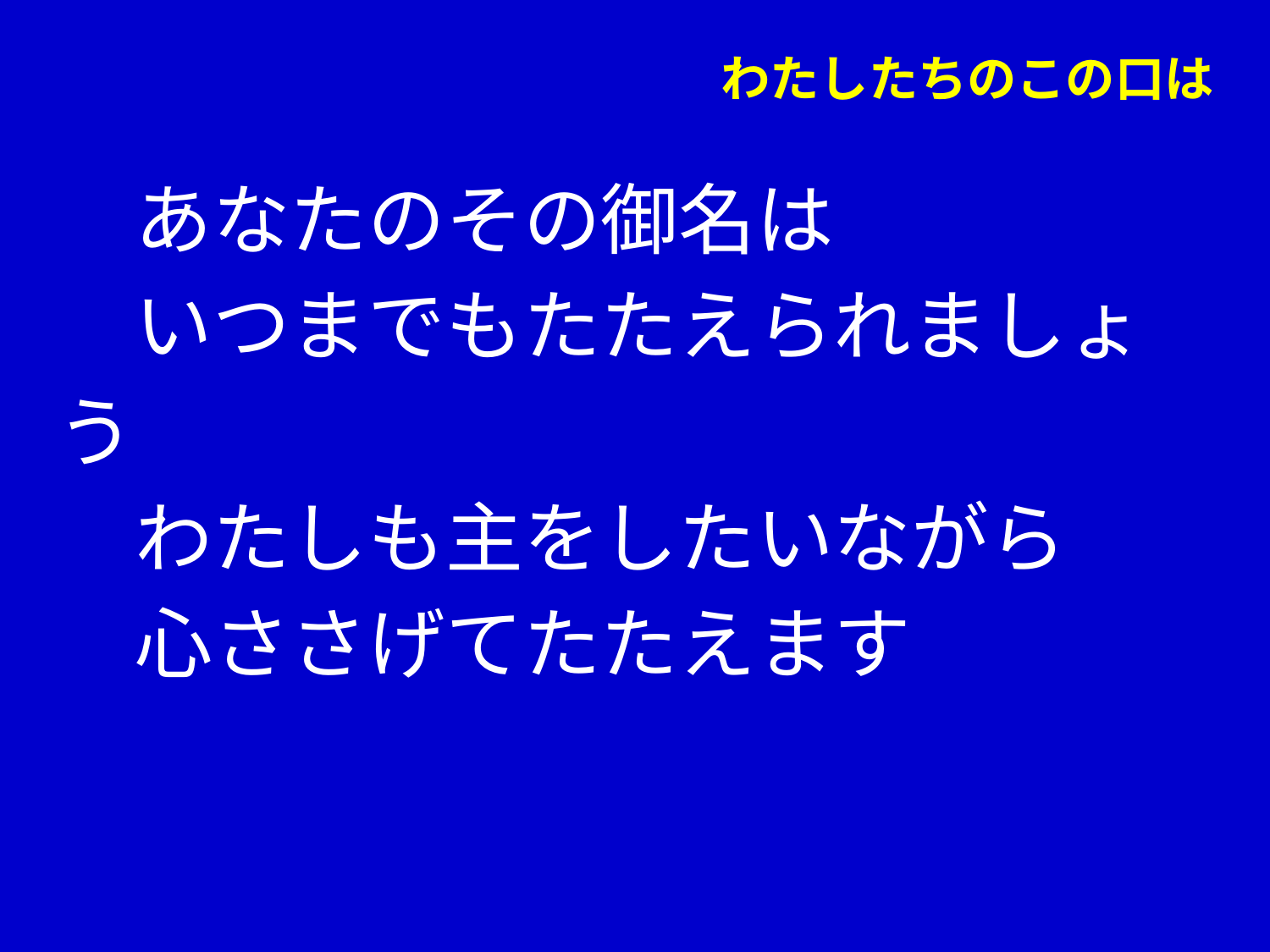

# わたしたちのこの口は

　あなたのその御名は
　いつまでもたたえられましょう
　わたしも主をしたいながら
　心ささげてたたえます